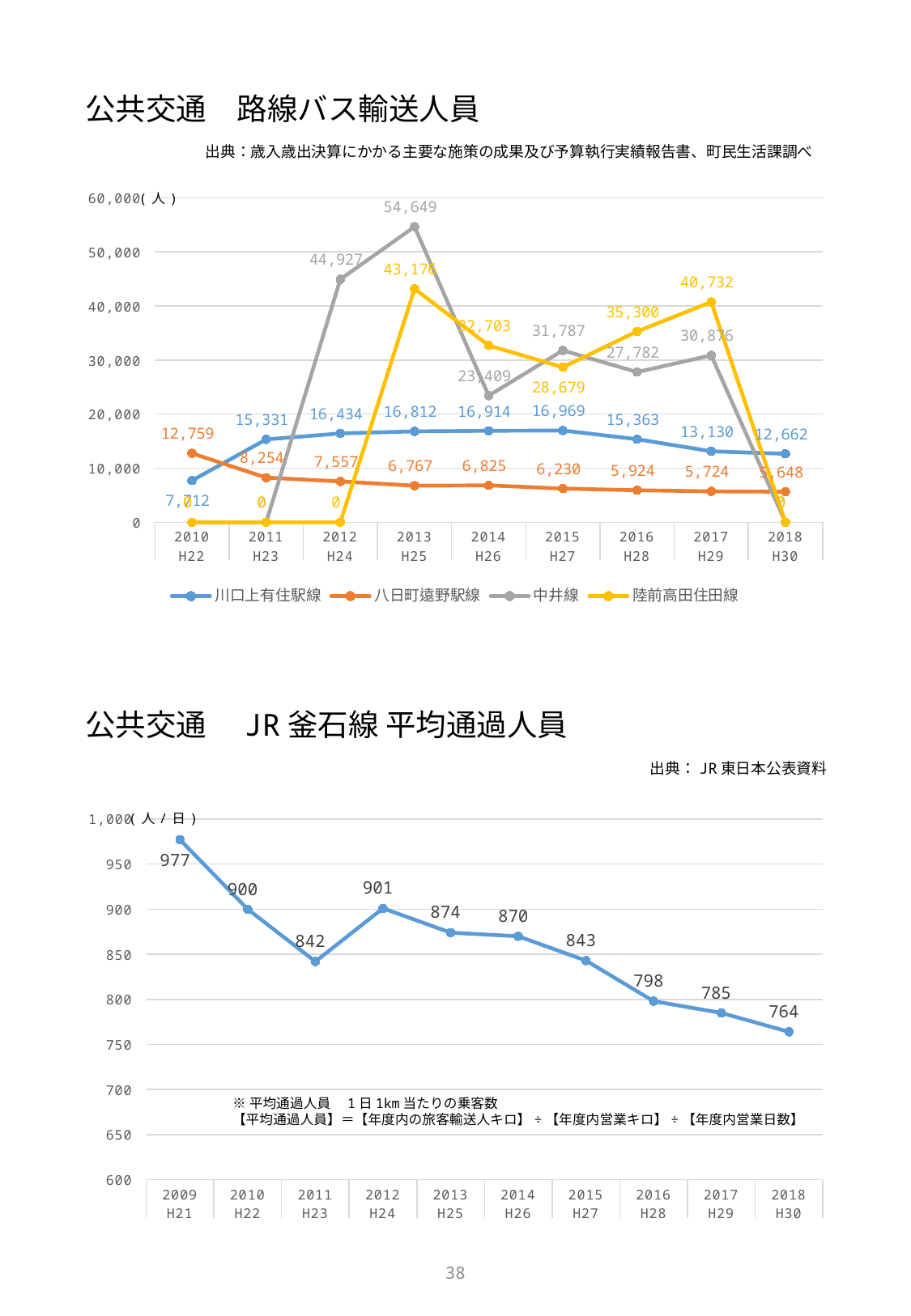

# 公共交通　路線バス輸送人員
出典：歳入歳出決算にかかる主要な施策の成果及び予算執行実績報告書、町民生活課調べ

### Chart

| Category | 川口上有住駅線 | 八日町遠野駅線 | 中井線 | 陸前高田住田線 |
|---|---|---|---|---|
| 2010 | 7712.0 | 12759.0 | None | None |
| 2011 | 15331.0 | 8254.0 | None | None |
| 2012 | 16434.0 | 7557.0 | 44927.0 | None |
| 2013 | 16812.0 | 6767.0 | 54649.0 | 43176.0 |
| 2014 | 16914.0 | 6825.0 | 23409.0 | 32703.0 |
| 2015 | 16969.0 | 6230.0 | 31787.0 | 28679.0 |
| 2016 | 15363.0 | 5924.0 | 27782.0 | 35300.0 |
| 2017 | 13130.0 | 5724.0 | 30876.0 | 40732.0 |
| 2018 | 12662.0 | 5648.0 | None | None |
公共交通　JR釜石線 平均通過人員
出典：JR東日本公表資料

### Chart

| Category | 釜石線 |
|---|---|
| 2009 | 977.0 |
| 2010 | 900.0 |
| 2011 | 842.0 |
| 2012 | 901.0 |
| 2013 | 874.0 |
| 2014 | 870.0 |
| 2015 | 843.0 |
| 2016 | 798.0 |
| 2017 | 785.0 |
| 2018 | 764.0 |
※平均通過人員　1日1km当たりの乗客数
【平均通過人員】＝【年度内の旅客輸送人キロ】÷【年度内営業キロ】÷【年度内営業日数】
38